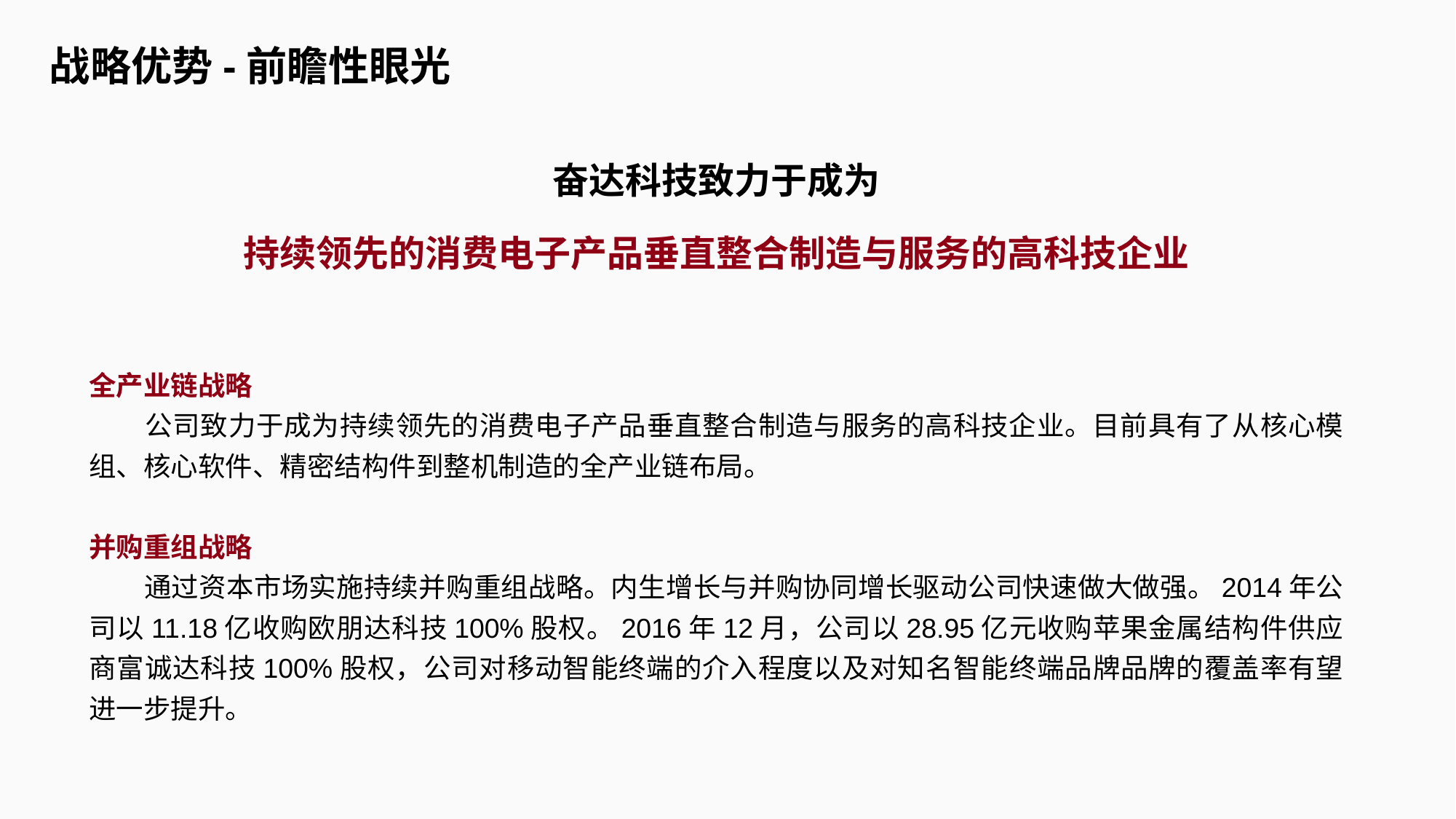

战略优势-前瞻性眼光
奋达科技致力于成为
持续领先的消费电子产品垂直整合制造与服务的高科技企业
全产业链战略
　　公司致力于成为持续领先的消费电子产品垂直整合制造与服务的高科技企业。目前具有了从核心模组、核心软件、精密结构件到整机制造的全产业链布局。

并购重组战略
　　通过资本市场实施持续并购重组战略。内生增长与并购协同增长驱动公司快速做大做强。2014年公司以11.18亿收购欧朋达科技100%股权。2016年12月，公司以28.95亿元收购苹果金属结构件供应商富诚达科技100%股权，公司对移动智能终端的介入程度以及对知名智能终端品牌品牌的覆盖率有望进一步提升。